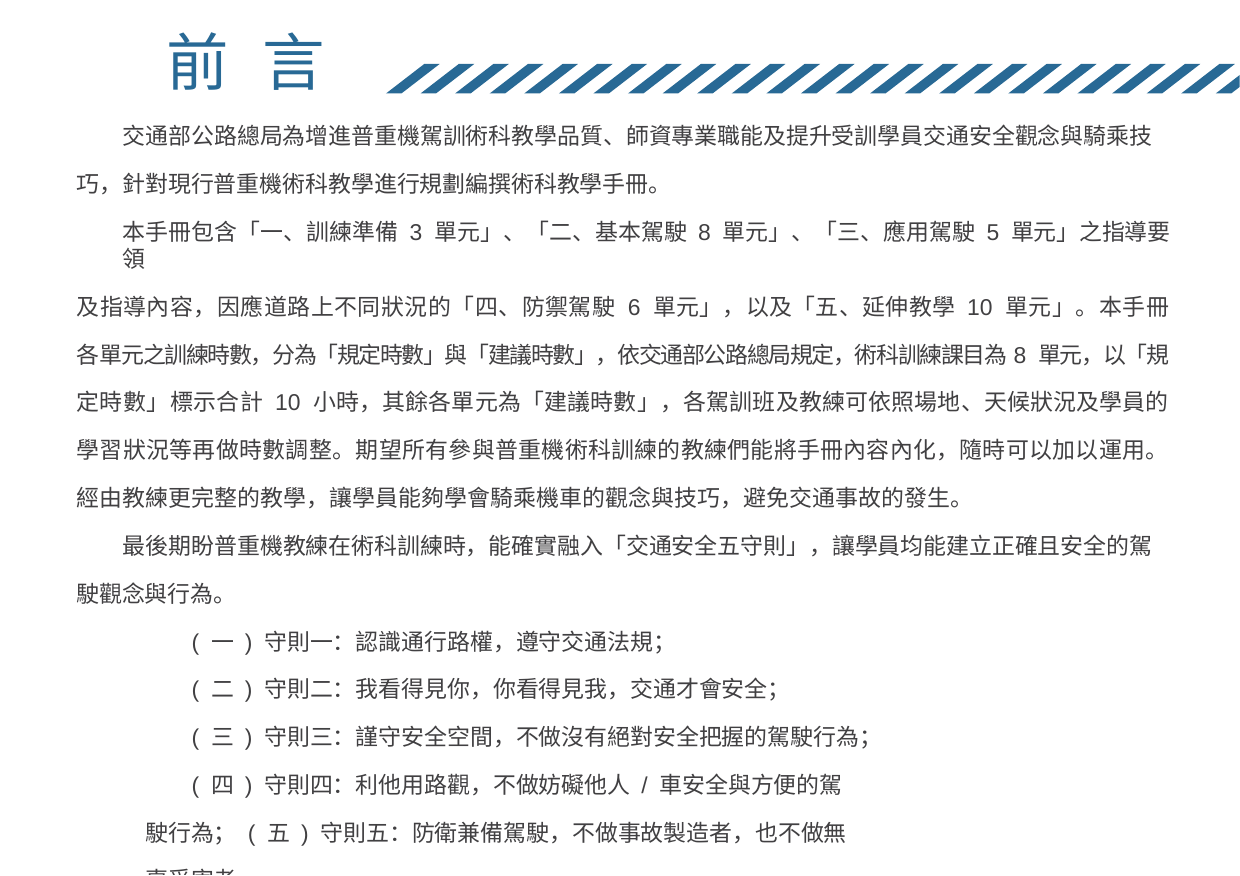

# 前	言

交通部公路總局為增進普重機駕訓術科教學品質、師資專業職能及提升受訓學員交通安全觀念與騎乘技
巧，針對現行普重機術科教學進行規劃編撰術科教學手冊。
本手冊包含「一、訓練準備 3 單元」、「二、基本駕駛 8 單元」、「三、應用駕駛 5 單元」之指導要領
及指導內容，因應道路上不同狀況的「四、防禦駕駛 6 單元」，以及「五、延伸教學 10 單元」。本手冊各單元之訓練時數，分為「規定時數」與「建議時數」，依交通部公路總局規定，術科訓練課目為8 單元，以「規定時數」標示合計 10 小時，其餘各單元為「建議時數」，各駕訓班及教練可依照場地、天候狀況及學員的學習狀況等再做時數調整。期望所有參與普重機術科訓練的教練們能將手冊內容內化，隨時可以加以運用。經由教練更完整的教學，讓學員能夠學會騎乘機車的觀念與技巧，避免交通事故的發生。
最後期盼普重機教練在術科訓練時，能確實融入「交通安全五守則」，讓學員均能建立正確且安全的駕駛觀念與行為。
( 一 ) 守則一：認識通行路權，遵守交通法規；
( 二 ) 守則二：我看得見你，你看得見我，交通才會安全；
( 三 ) 守則三：謹守安全空間，不做沒有絕對安全把握的駕駛行為；
( 四 ) 守則四：利他用路觀，不做妨礙他人 / 車安全與方便的駕駛行為； ( 五 ) 守則五：防衛兼備駕駛，不做事故製造者，也不做無辜受害者。